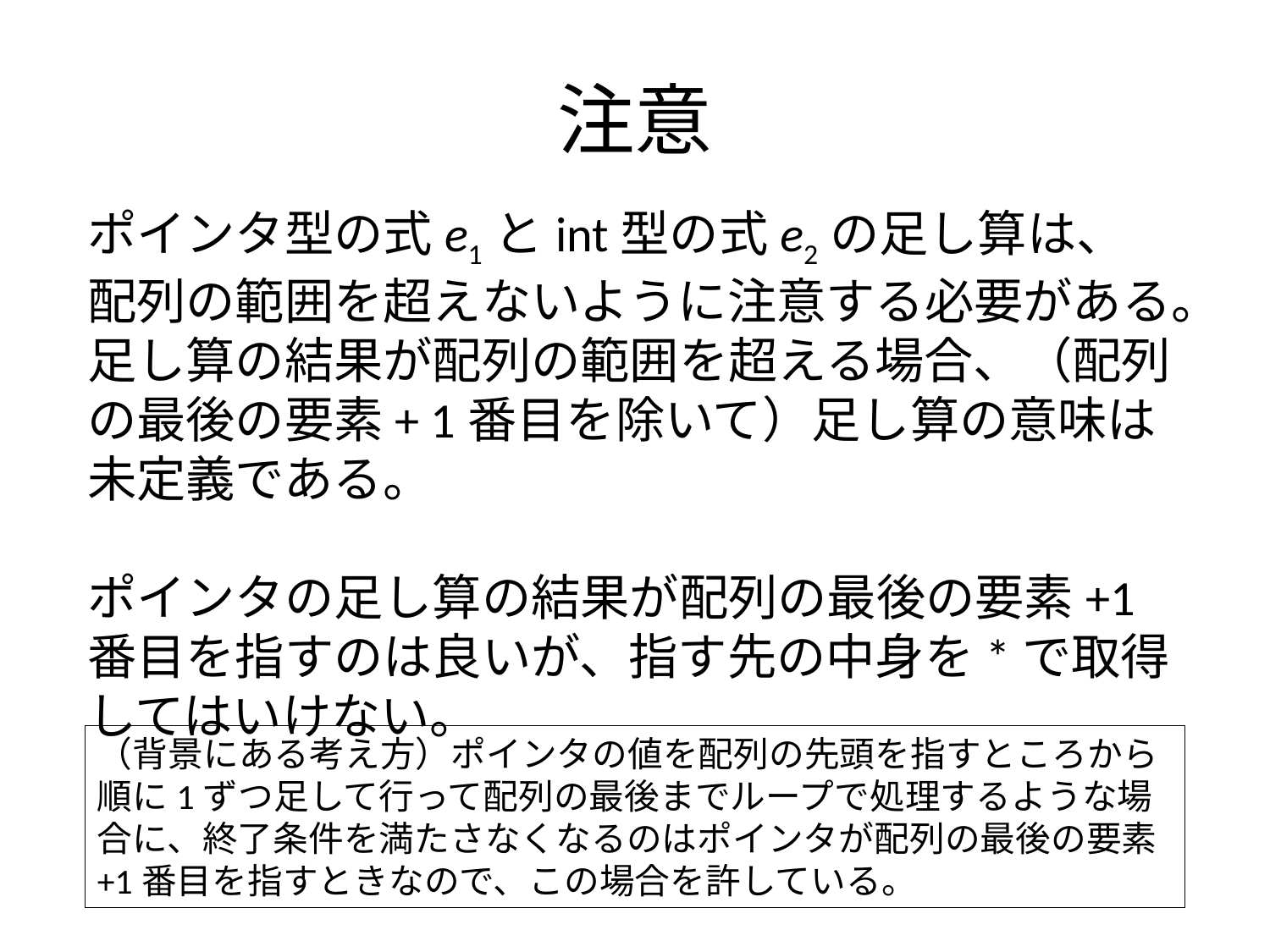

# 注意
ポインタ型の式e1とint型の式e2の足し算は、配列の範囲を超えないように注意する必要がある。足し算の結果が配列の範囲を超える場合、（配列の最後の要素+ 1番目を除いて）足し算の意味は未定義である。

ポインタの足し算の結果が配列の最後の要素+1番目を指すのは良いが、指す先の中身を*で取得してはいけない。
（背景にある考え方）ポインタの値を配列の先頭を指すところから順に1ずつ足して行って配列の最後までループで処理するような場合に、終了条件を満たさなくなるのはポインタが配列の最後の要素+1番目を指すときなので、この場合を許している。